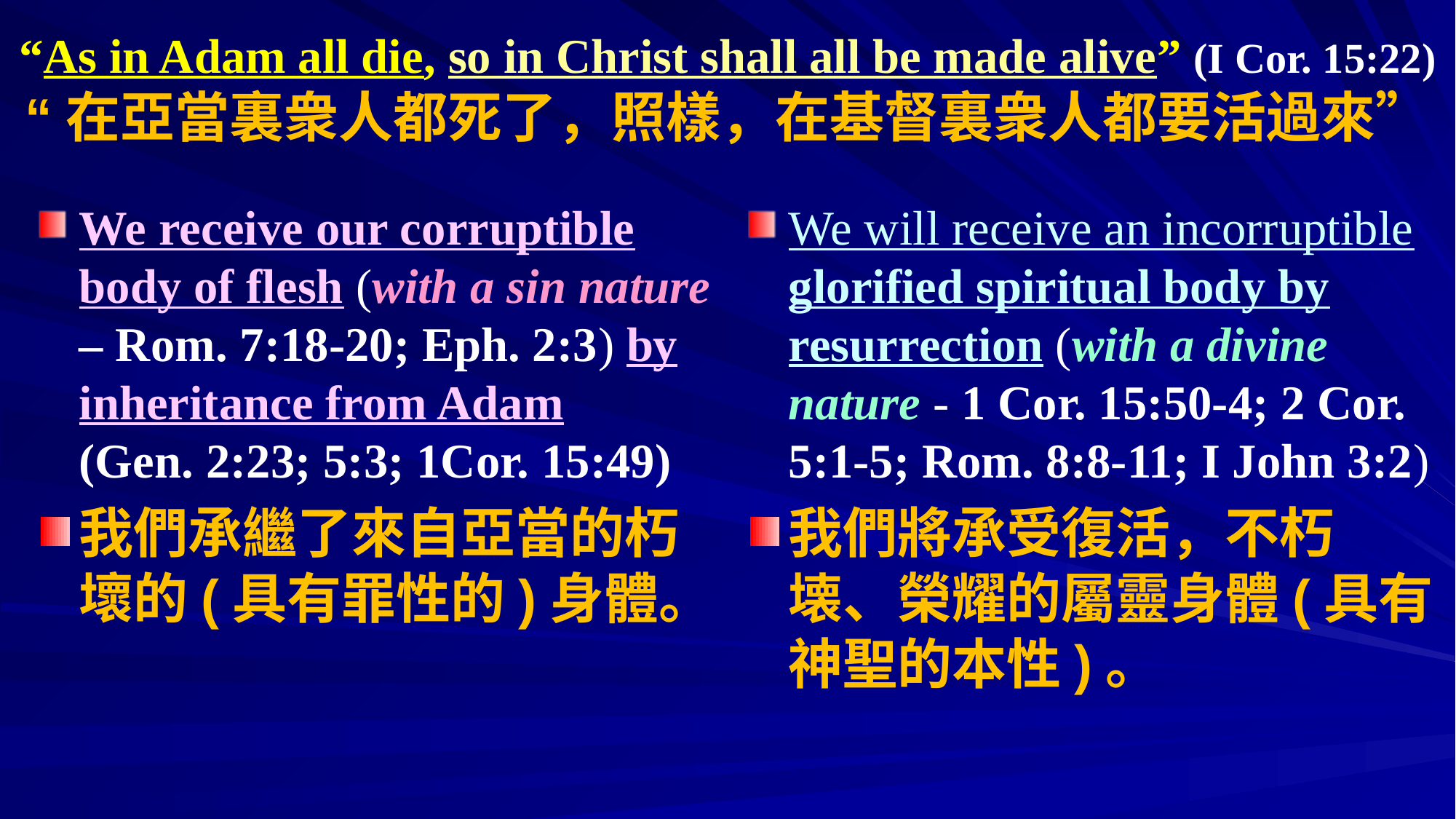

# “As in Adam all die, so in Christ shall all be made alive” (I Cor. 15:22) “在亞當裏衆人都死了，照樣，在基督裏衆人都要活過來”
We receive our corruptible body of flesh (with a sin nature – Rom. 7:18-20; Eph. 2:3) by inheritance from Adam      (Gen. 2:23; 5:3; 1Cor. 15:49)
我們承繼了來自亞當的朽壞的(具有罪性的)身體。
We will receive an incorruptible glorified spiritual body by resurrection (with a divine nature - 1 Cor. 15:50-4; 2 Cor. 5:1-5; Rom. 8:8-11; I John 3:2)
我們將承受復活，不朽壊、榮耀的屬靈身體(具有神聖的本性)。